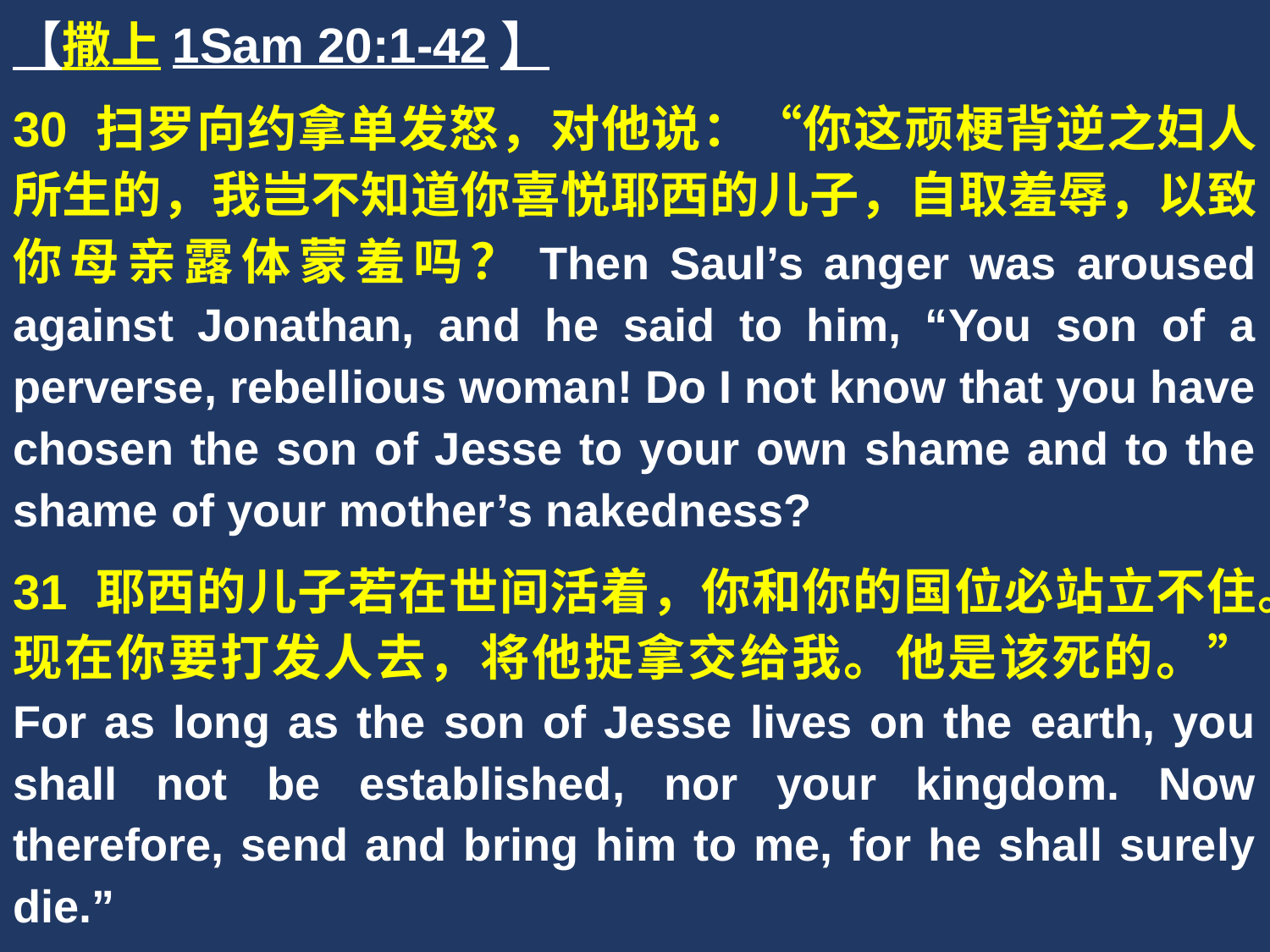

【撒上1Sam 20:1-42】
30 扫罗向约拿单发怒，对他说：“你这顽梗背逆之妇人所生的，我岂不知道你喜悦耶西的儿子，自取羞辱，以致你母亲露体蒙羞吗？Then Saul’s anger was aroused against Jonathan, and he said to him, “You son of a perverse, rebellious woman! Do I not know that you have chosen the son of Jesse to your own shame and to the shame of your mother’s nakedness?
31 耶西的儿子若在世间活着，你和你的国位必站立不住。现在你要打发人去，将他捉拿交给我。他是该死的。” For as long as the son of Jesse lives on the earth, you shall not be established, nor your kingdom. Now therefore, send and bring him to me, for he shall surely die.”